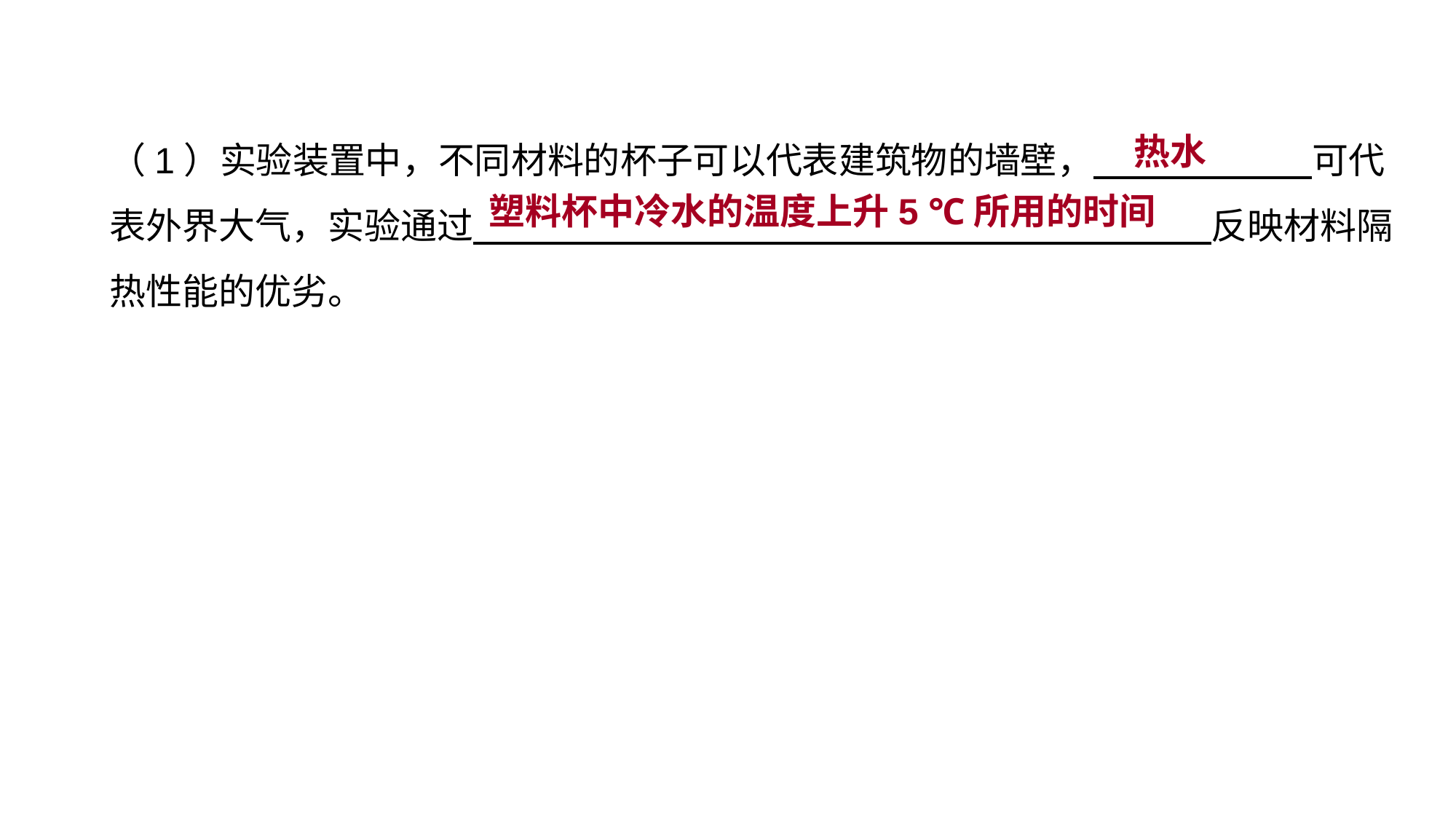

热水
（1）实验装置中，不同材料的杯子可以代表建筑物的墙壁，　　　　　　可代表外界大气，实验通过　　　                   　　　　　　　　　　　　　反映材料隔热性能的优劣。
塑料杯中冷水的温度上升5 ℃所用的时间
真题回顾 把握考向